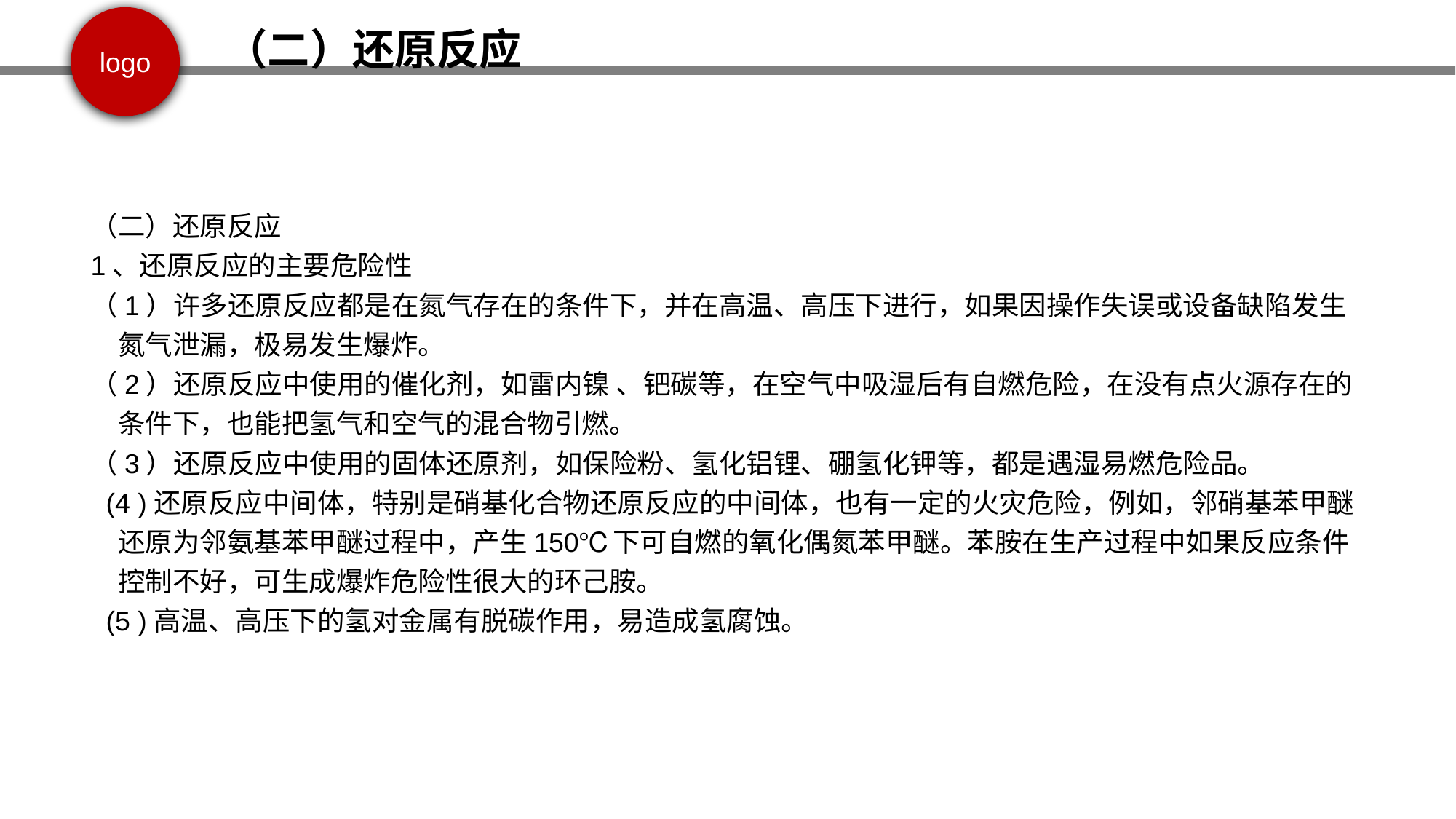

（二）还原反应
（二）还原反应
1、还原反应的主要危险性
（1）许多还原反应都是在氮气存在的条件下，并在高温、高压下进行，如果因操作失误或设备缺陷发生氮气泄漏，极易发生爆炸。
（2）还原反应中使用的催化剂，如雷内镍 、钯碳等，在空气中吸湿后有自燃危险，在没有点火源存在的条件下，也能把氢气和空气的混合物引燃。
（3）还原反应中使用的固体还原剂，如保险粉、氢化铝锂、硼氢化钾等，都是遇湿易燃危险品。
  (4 )还原反应中间体，特别是硝基化合物还原反应的中间体，也有一定的火灾危险，例如，邻硝基苯甲醚还原为邻氨基苯甲醚过程中，产生150℃下可自燃的氧化偶氮苯甲醚。苯胺在生产过程中如果反应条件控制不好，可生成爆炸危险性很大的环己胺。
  (5 )高温、高压下的氢对金属有脱碳作用，易造成氢腐蚀。